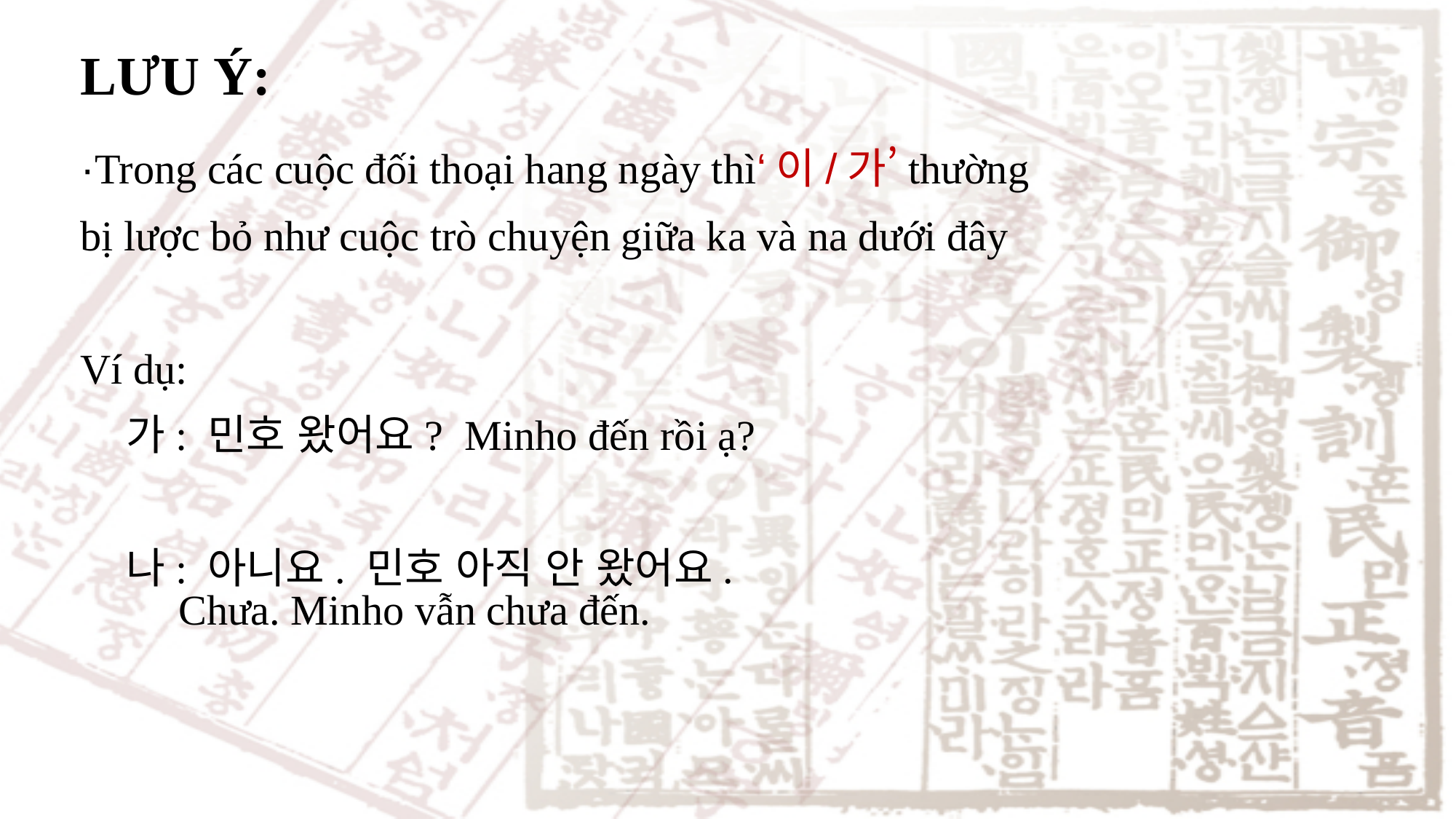

LƯU Ý:

·Trong các cuộc đối thoại hang ngày thì‘이/가’thường
bị lược bỏ như cuộc trò chuyện giữa ka và na dưới đây

Ví dụ:
   가: 민호 왔어요?  Minho đến rồi ạ?

   나: 아니요. 민호 아직 안 왔어요.
     Chưa. Minho vẫn chưa đến.